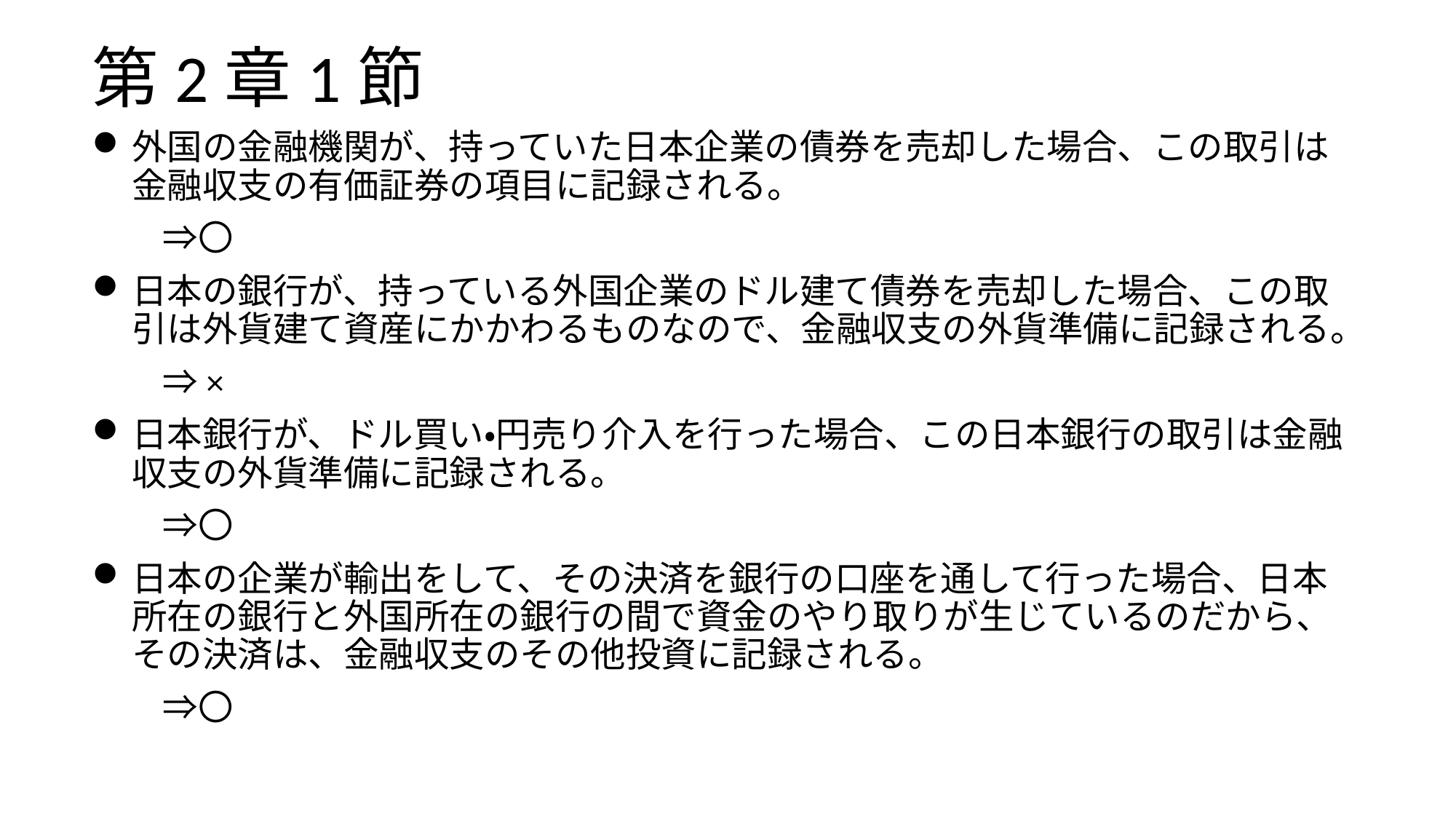

# 第2章1節
外国の金融機関が、持っていた日本企業の債券を売却した場合、この取引は金融収支の有価証券の項目に記録される。
　　⇒〇
日本の銀行が、持っている外国企業のドル建て債券を売却した場合、この取引は外貨建て資産にかかわるものなので、金融収支の外貨準備に記録される。
　　⇒×
日本銀行が、ドル買い・円売り介入を行った場合、この日本銀行の取引は金融収支の外貨準備に記録される。
　　⇒〇
日本の企業が輸出をして、その決済を銀行の口座を通して行った場合、日本所在の銀行と外国所在の銀行の間で資金のやり取りが生じているのだから、その決済は、金融収支のその他投資に記録される。
　　⇒〇